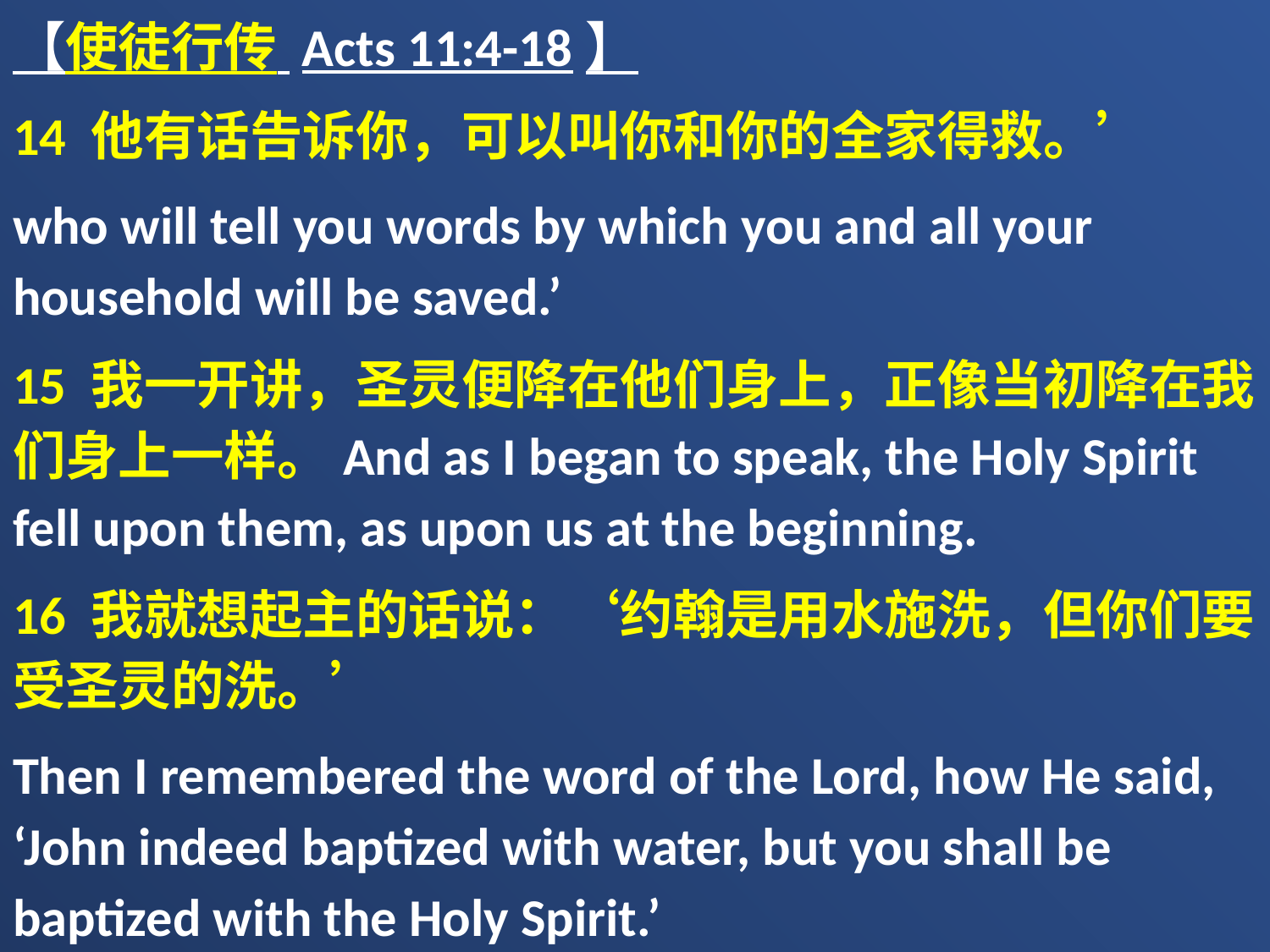

【使徒行传 Acts 11:4-18】
14 他有话告诉你，可以叫你和你的全家得救。’
who will tell you words by which you and all your household will be saved.’
15 我一开讲，圣灵便降在他们身上，正像当初降在我们身上一样。And as I began to speak, the Holy Spirit fell upon them, as upon us at the beginning.
16 我就想起主的话说：‘约翰是用水施洗，但你们要受圣灵的洗。’
Then I remembered the word of the Lord, how He said, ‘John indeed baptized with water, but you shall be baptized with the Holy Spirit.’